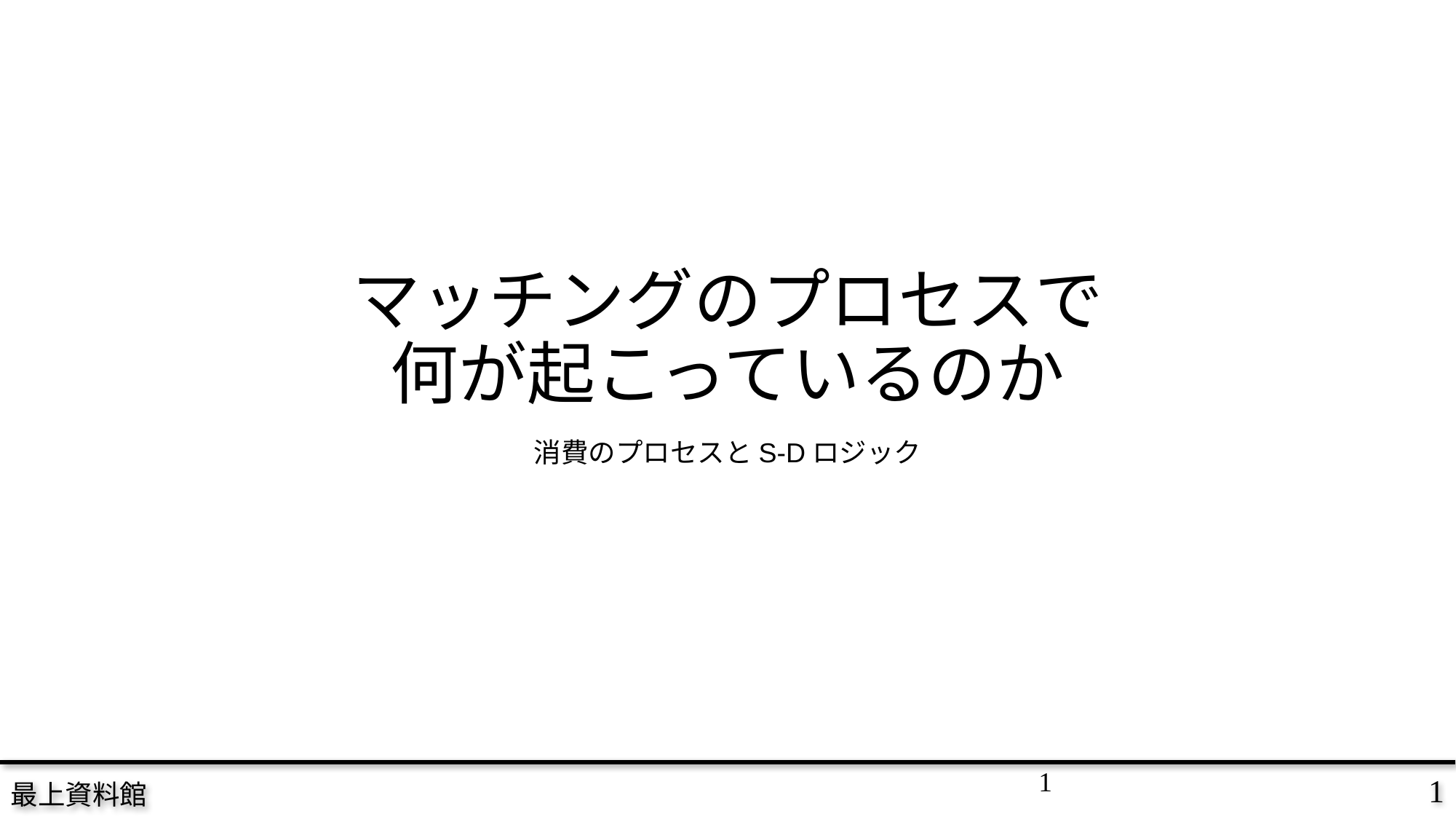

# マッチングのプロセスで 何が起こっているのか
消費のプロセスとS-Dロジック
1